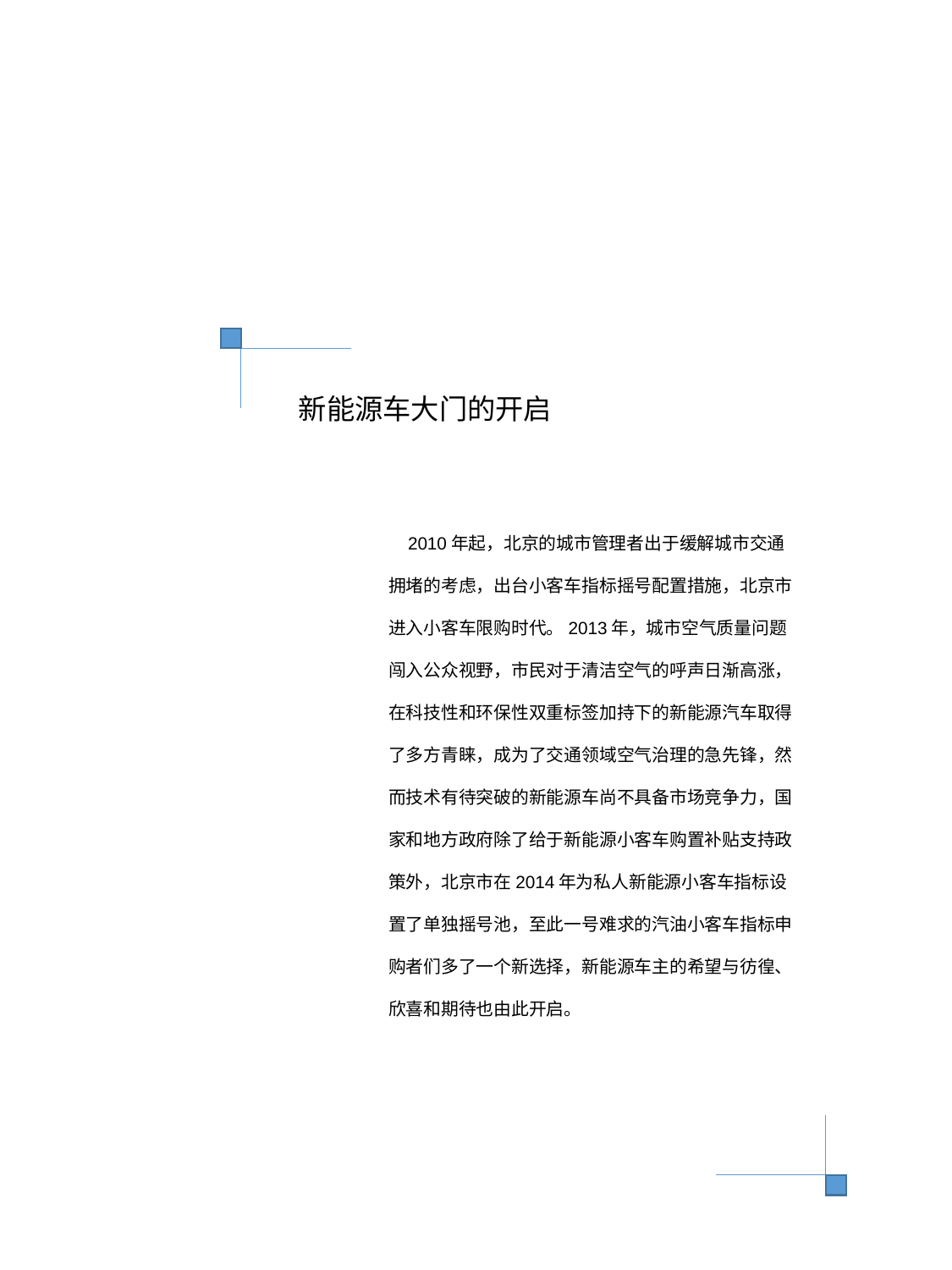

新能源车大门的开启
    2010年起，北京的城市管理者出于缓解城市交通拥堵的考虑，出台小客车指标摇号配置措施，北京市进入小客车限购时代。2013年，城市空气质量问题闯入公众视野，市民对于清洁空气的呼声日渐高涨，在科技性和环保性双重标签加持下的新能源汽车取得了多方青睐，成为了交通领域空气治理的急先锋，然而技术有待突破的新能源车尚不具备市场竞争力，国家和地方政府除了给于新能源小客车购置补贴支持政策外，北京市在2014年为私人新能源小客车指标设置了单独摇号池，至此一号难求的汽油小客车指标申购者们多了一个新选择，新能源车主的希望与彷徨、欣喜和期待也由此开启。